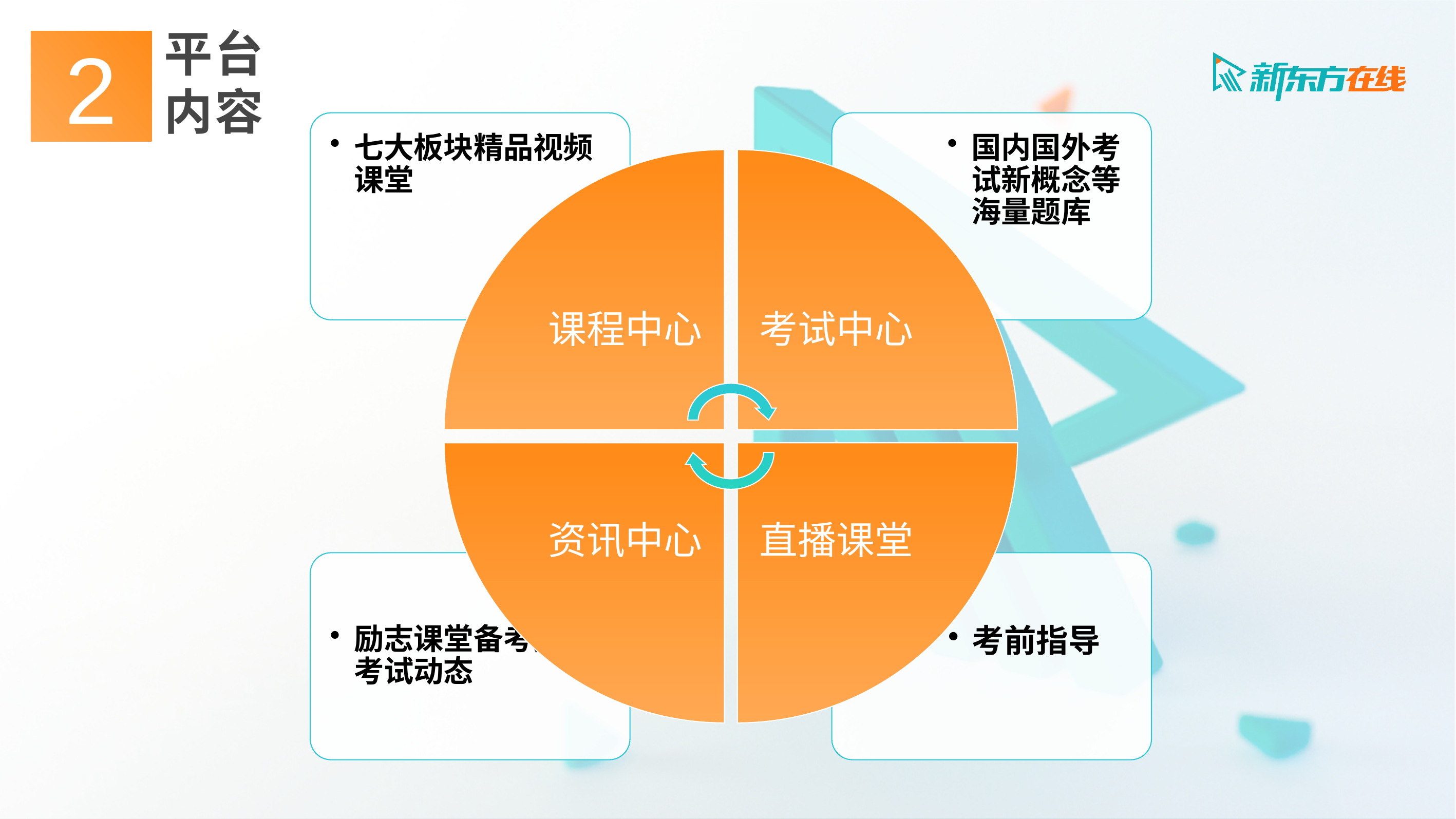

平台内容
2
考前指导
励志课堂备考资料考试动态
国内国外考试新概念等海量题库
七大板块精品视频课堂
课程中心
考试中心
直播课堂
资讯中心